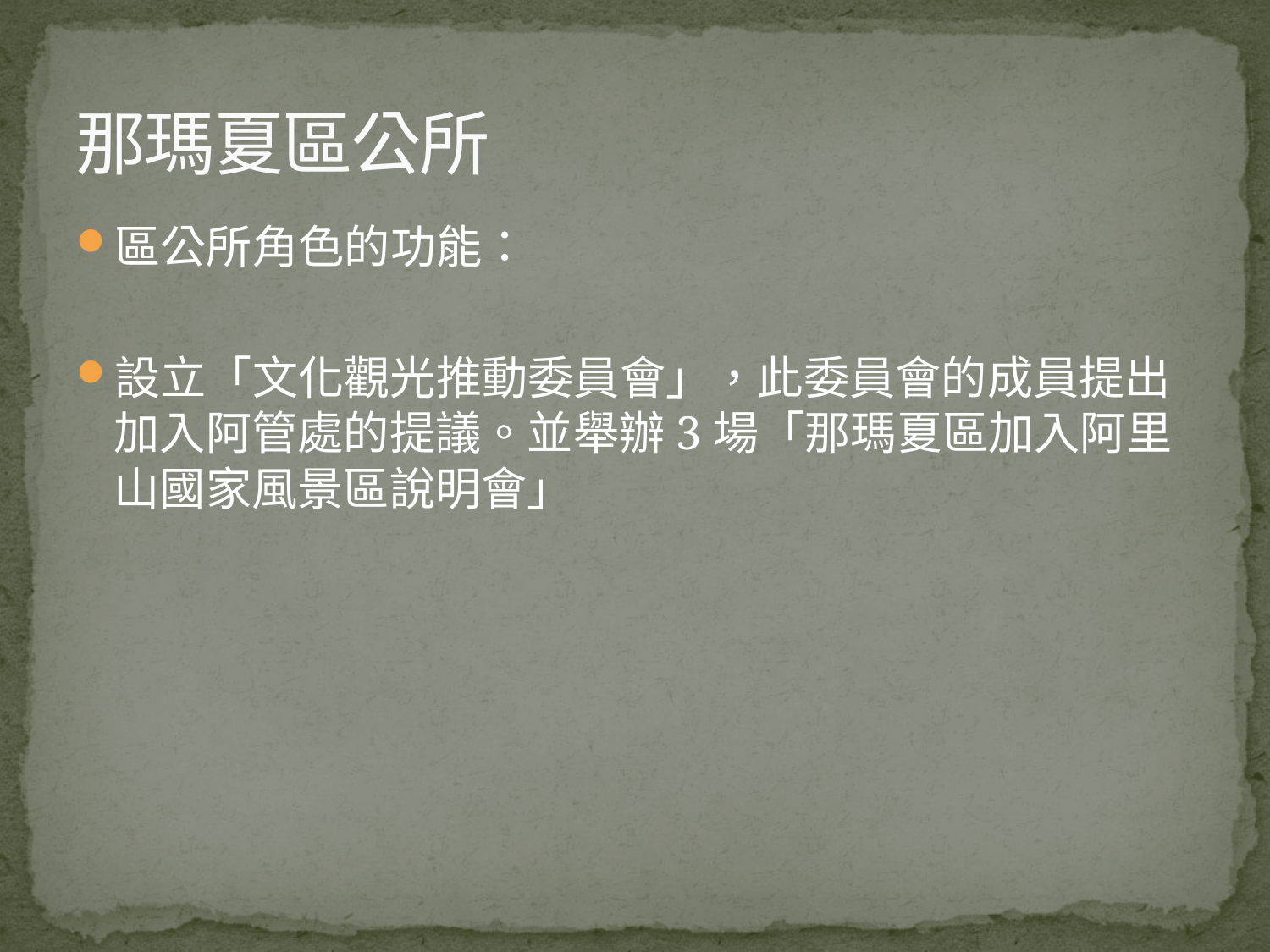

# 那瑪夏區公所
區公所角色的功能：

設立「文化觀光推動委員會」，此委員會的成員提出加入阿管處的提議。並舉辦3場「那瑪夏區加入阿里山國家風景區說明會」